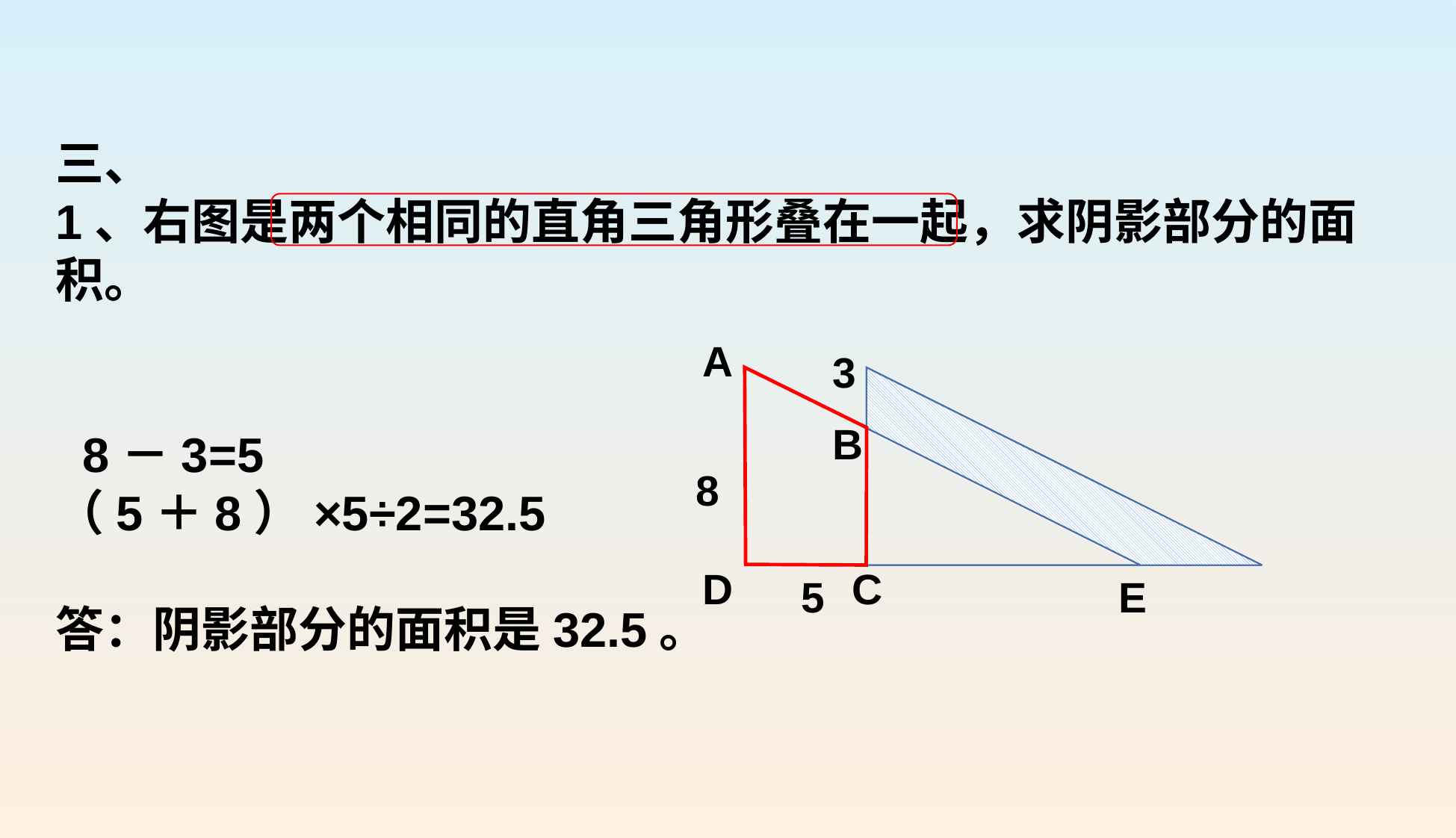

三、
1、右图是两个相同的直角三角形叠在一起，求阴影部分的面积。

  8－3=5
（5＋8）×5÷2=32.5

答：阴影部分的面积是32.5。

A
3

B
8
D
C
5
E